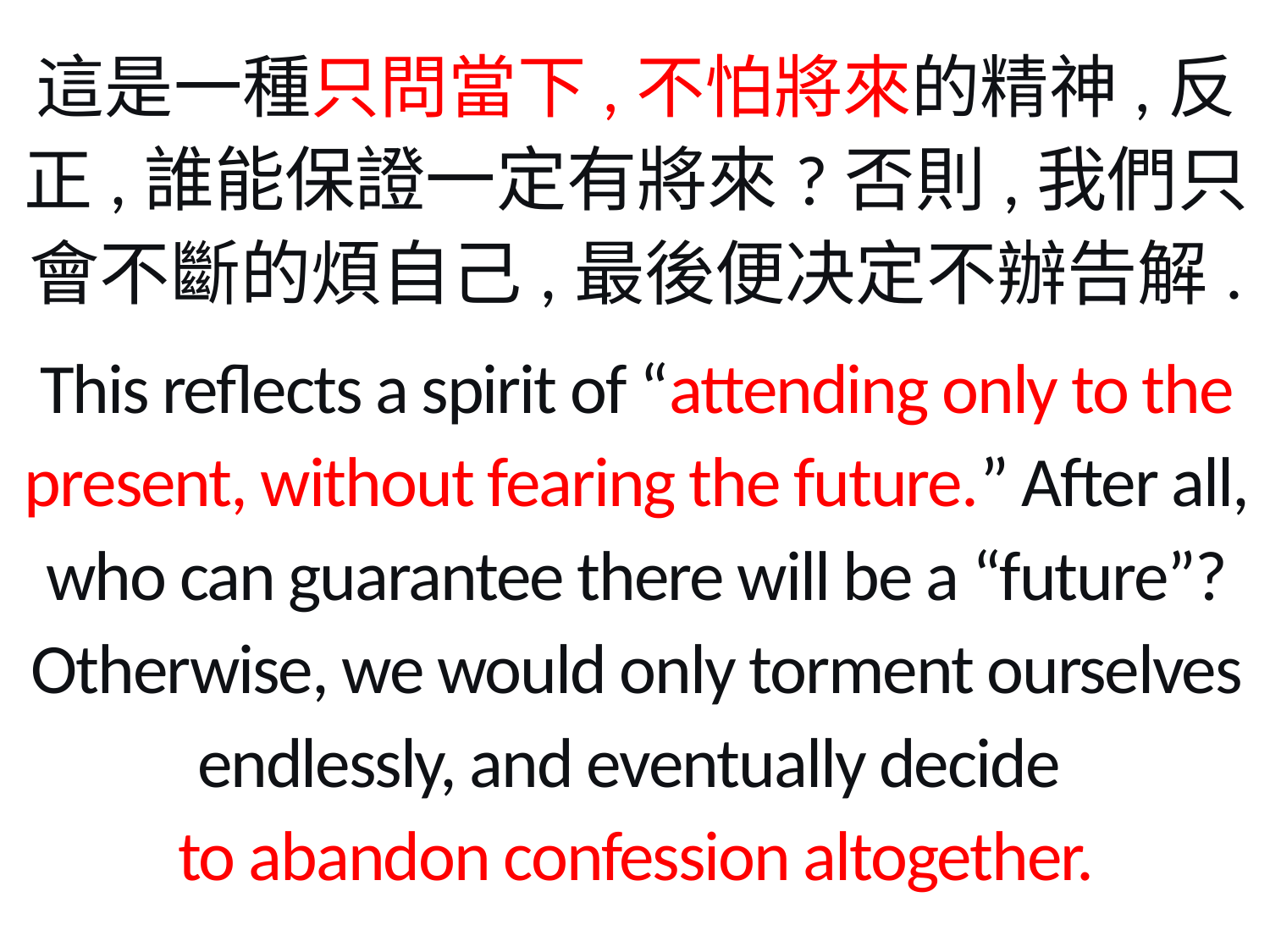

這是一種只問當下,不怕將來的精神,反正,誰能保證一定有將來?否則,我們只會不斷的煩自己,最後便决定不辦告解.
This reflects a spirit of “attending only to the present, without fearing the future.” After all, who can guarantee there will be a “future”? Otherwise, we would only torment ourselves endlessly, and eventually decide
to abandon confession altogether.